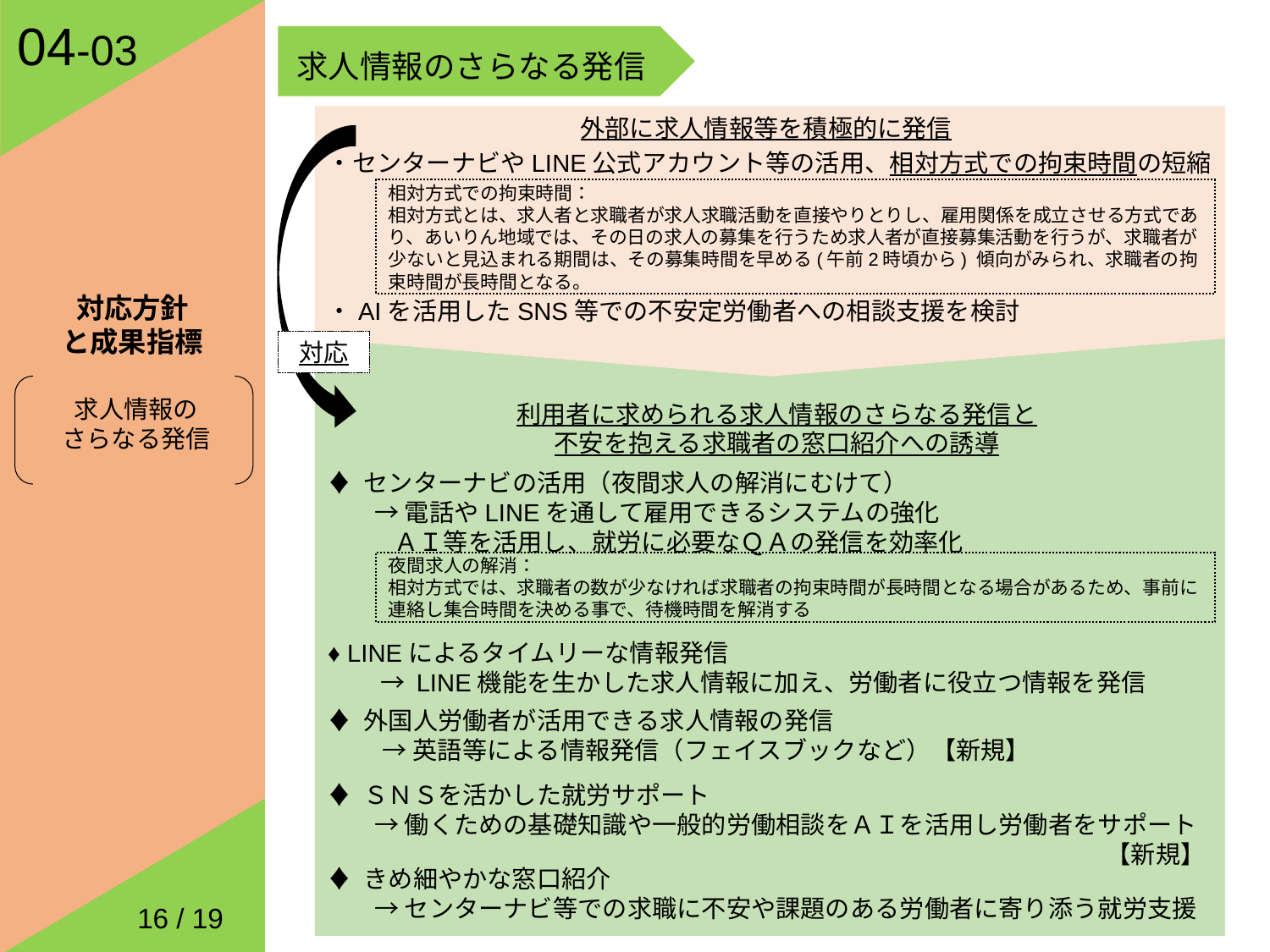

対応方針
と成果指標

04-03

求人情報のさらなる発信
外部に求人情報等を積極的に発信

・センターナビやLINE公式アカウント等の活用、相対方式での拘束時間の短縮

・AIを活用したSNS等での不安定労働者への相談支援を検討
相対方式での拘束時間：
相対方式とは、求人者と求職者が求人求職活動を直接やりとりし、雇用関係を成立させる方式であり、あいりん地域では、その日の求人の募集を行うため求人者が直接募集活動を行うが、求職者が少ないと見込まれる期間は、その募集時間を早める(午前2時頃から) 傾向がみられ、求職者の拘束時間が長時間となる。

対応

求人情報の
さらなる発信
利用者に求められる求人情報のさらなる発信と
不安を抱える求職者の窓口紹介への誘導

♦ センターナビの活用（夜間求人の解消にむけて）
　    → 電話やLINEを通して雇用できるシステムの強化
           ＡＩ等を活用し、就労に必要なＱＡの発信を効率化
夜間求人の解消：
相対方式では、求職者の数が少なければ求職者の拘束時間が長時間となる場合があるため、事前に連絡し集合時間を決める事で、待機時間を解消する
♦ LINEによるタイムリーな情報発信
 　   → LINE機能を生かした求人情報に加え、労働者に役立つ情報を発信
♦ 外国人労働者が活用できる求人情報の発信
　　 → 英語等による情報発信（フェイスブックなど）【新規】

♦ ＳＮＳを活かした就労サポート
　    → 働くための基礎知識や一般的労働相談をＡＩを活用し労働者をサポート
　　　　　　　　　　　　　　　　　　　　　　　　　　　　　　　  【新規】
♦ きめ細やかな窓口紹介
　    → センターナビ等での求職に不安や課題のある労働者に寄り添う就労支援
16 / 19